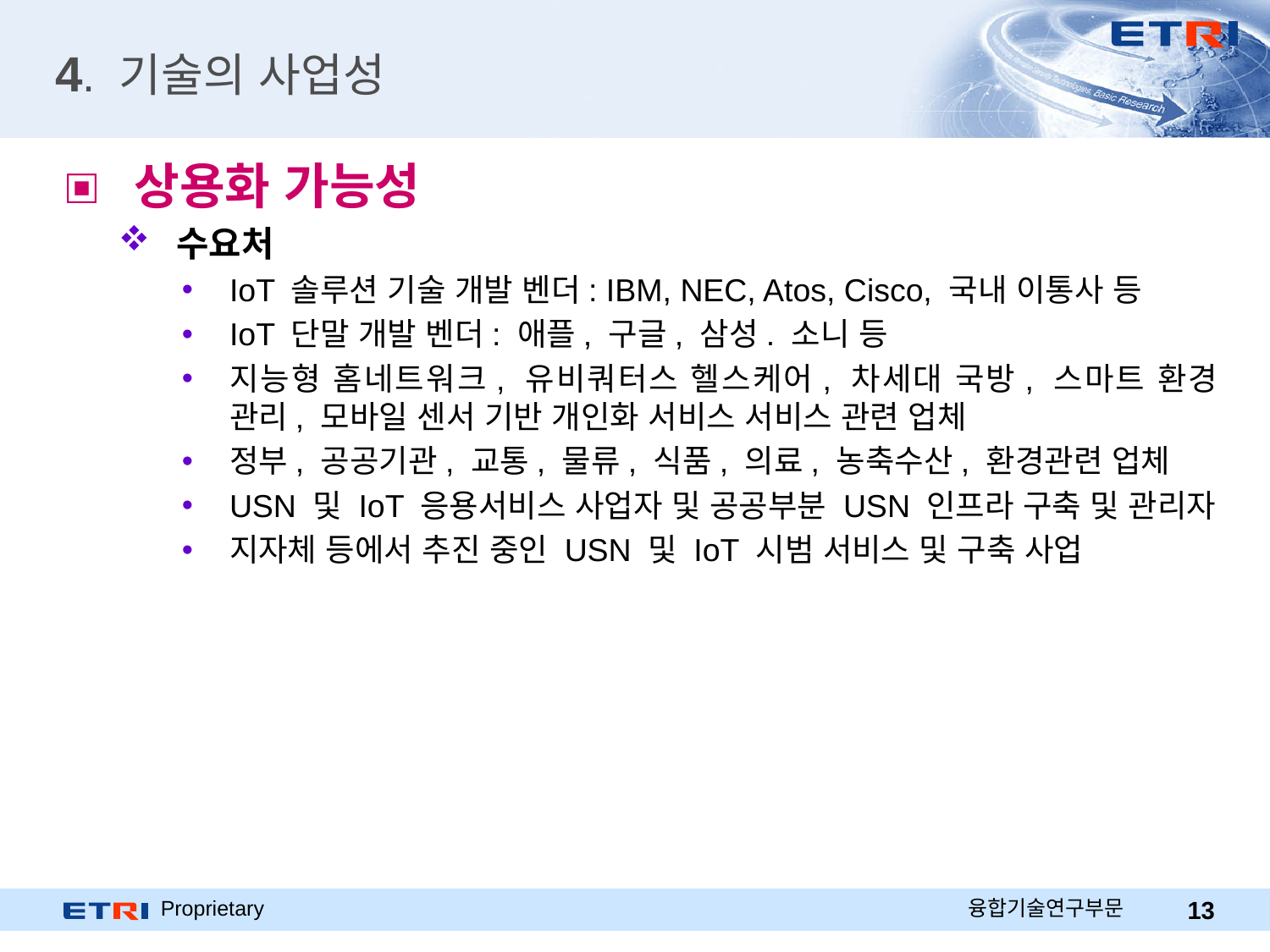

# 4. 기술의 사업성
 상용화 가능성
 수요처
IoT 솔루션 기술 개발 벤더: IBM, NEC, Atos, Cisco, 국내 이통사 등
IoT 단말 개발 벤더: 애플, 구글, 삼성. 소니 등
지능형 홈네트워크, 유비쿼터스 헬스케어, 차세대 국방, 스마트 환경 관리, 모바일 센서 기반 개인화 서비스 서비스 관련 업체
정부, 공공기관, 교통, 물류, 식품, 의료, 농축수산, 환경관련 업체
USN 및 IoT 응용서비스 사업자 및 공공부분 USN 인프라 구축 및 관리자
지자체 등에서 추진 중인 USN 및 IoT 시범 서비스 및 구축 사업
융합기술연구부문
13